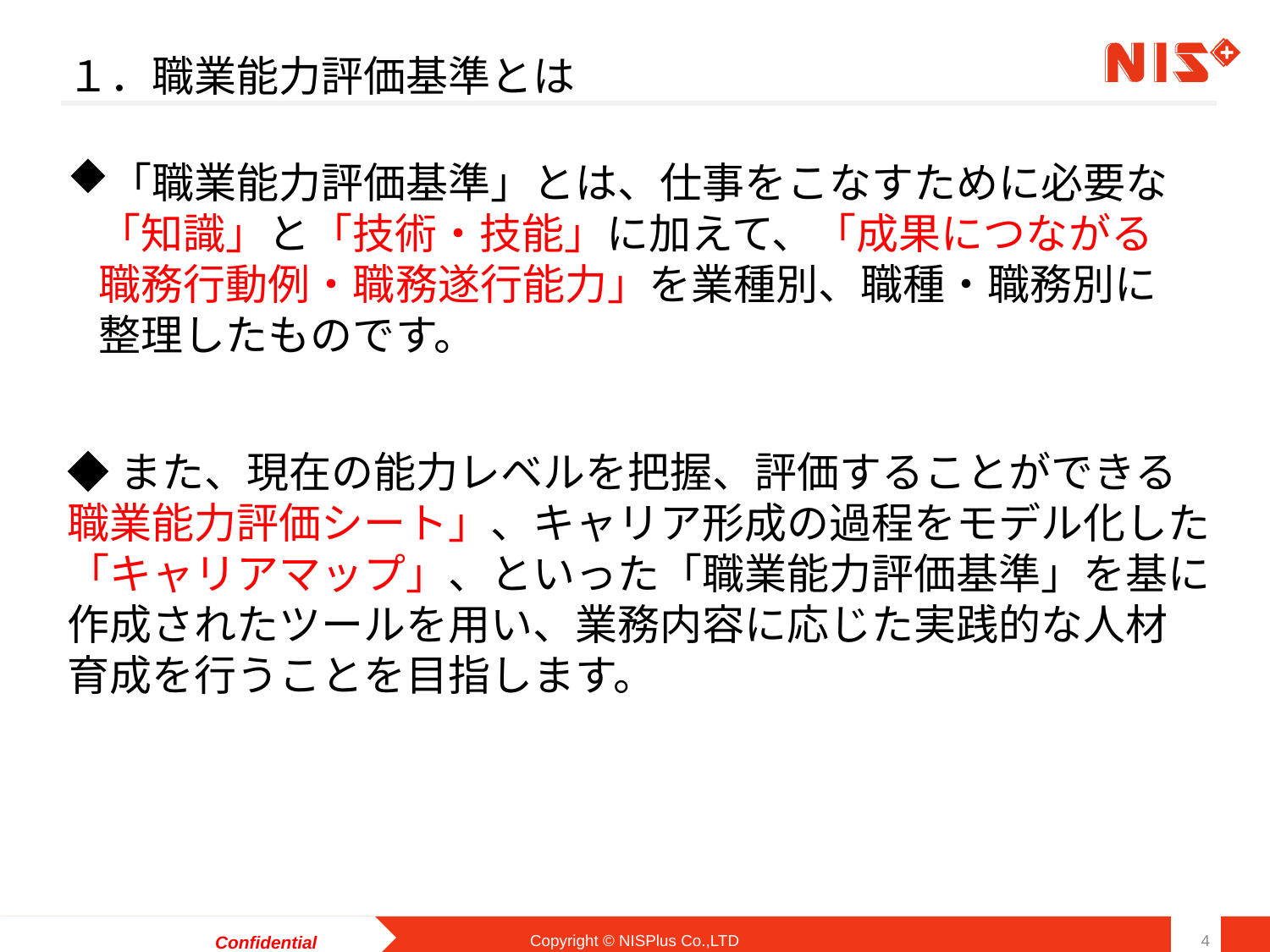

# １．職業能力評価基準とは
「職業能力評価基準」とは、仕事をこなすために必要な「知識」と「技術・技能」に加えて、「成果につながる　職務行動例・職務遂行能力」を業種別、職種・職務別に　整理したものです。

◆また、現在の能力レベルを把握、評価することができる　職業能力評価シート」、キャリア形成の過程をモデル化した「キャリアマップ」、といった「職業能力評価基準」を基に作成されたツールを用い、業務内容に応じた実践的な人材　育成を行うことを目指します。

Copyright © NISPlus Co.,LTD
4